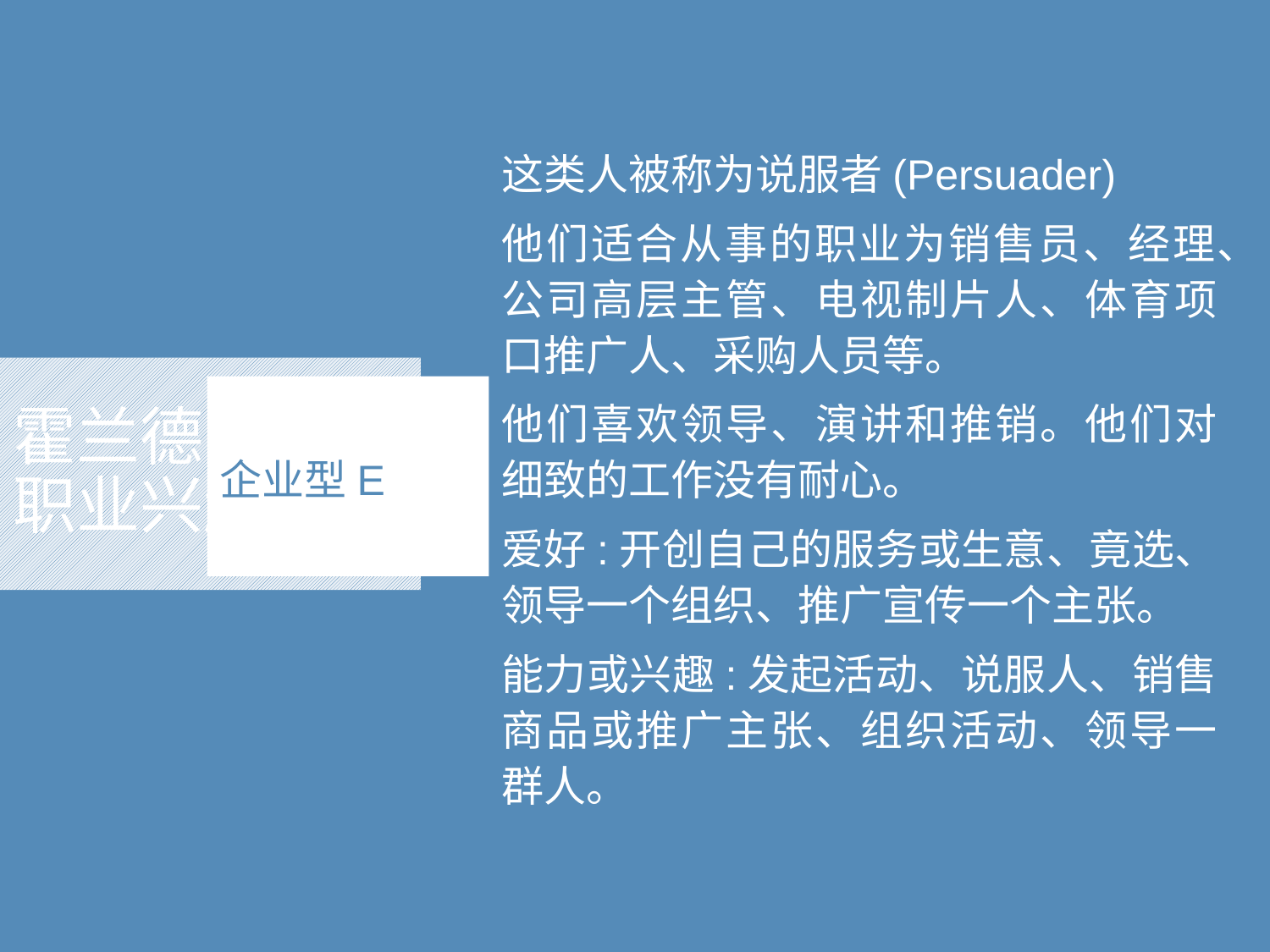

这类人被称为说服者(Persuader)
他们适合从事的职业为销售员、经理、公司高层主管、电视制片人、体育项口推广人、采购人员等。
他们喜欢领导、演讲和推销。他们对细致的工作没有耐心。
爱好:开创自己的服务或生意、竟选、领导一个组织、推广宣传一个主张。
能力或兴趣:发起活动、说服人、销售商品或推广主张、组织活动、领导一群人。
# 霍兰德 职业兴趣理论
企业型E